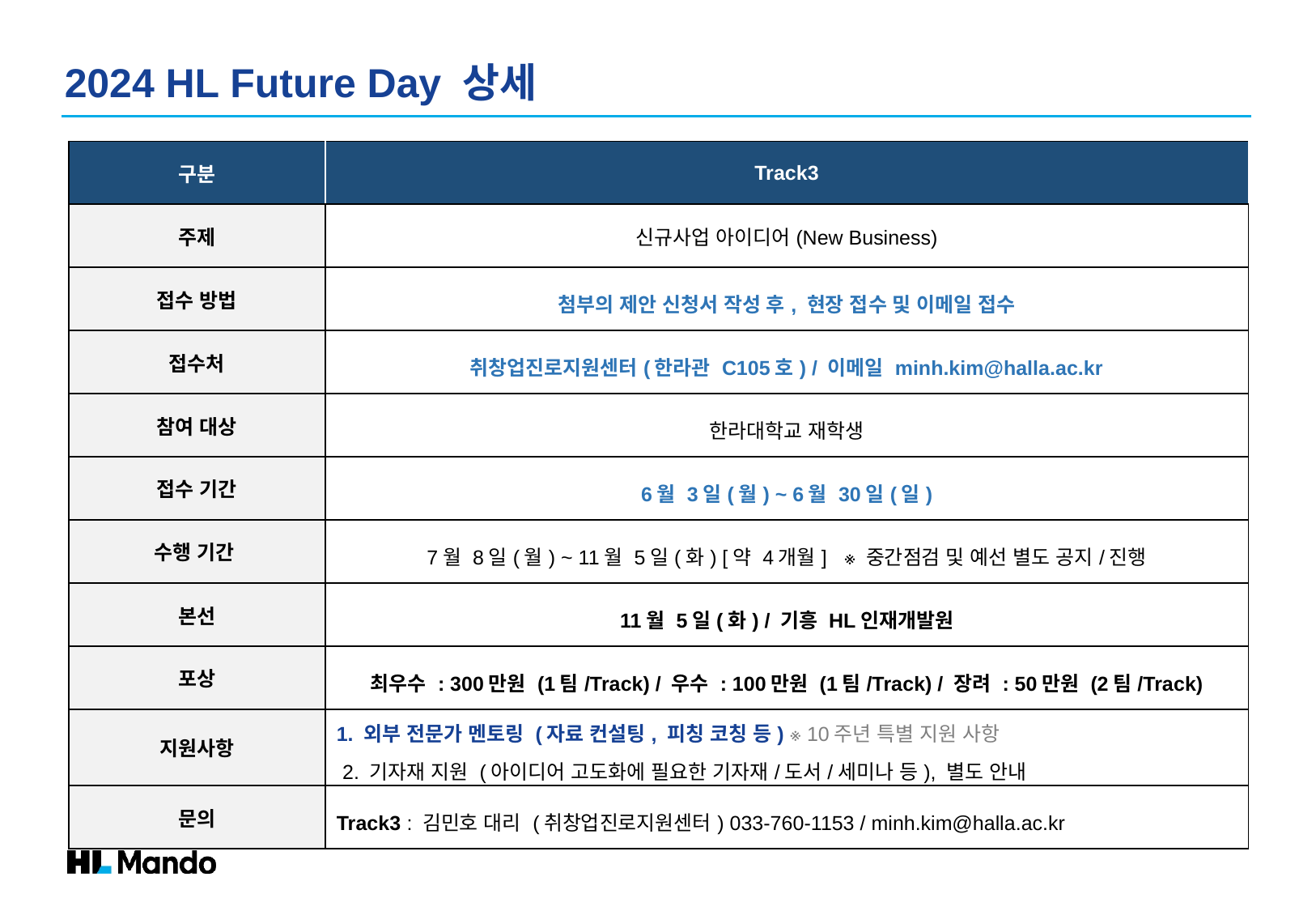

2024 HL Future Day 상세
| 구분 | Track3 |
| --- | --- |
| 주제 | 신규사업 아이디어(New Business) |
| 접수 방법 | 첨부의 제안 신청서 작성 후, 현장 접수 및 이메일 접수 |
| 접수처 | 취창업진로지원센터(한라관 C105호) / 이메일 minh.kim@halla.ac.kr |
| 참여 대상 | 한라대학교 재학생 |
| 접수 기간 | 6월 3일(월) ~ 6월 30일(일) |
| 수행 기간 | 7월 8일(월) ~ 11월 5일(화) [약 4개월] ※ 중간점검 및 예선 별도 공지/진행 |
| 본선 | 11월 5일(화) / 기흥 HL인재개발원 |
| 포상 | 최우수 : 300만원 (1팀/Track) / 우수 : 100만원 (1팀/Track) / 장려 : 50만원 (2팀/Track) |
| 지원사항 | 1. 외부 전문가 멘토링 (자료 컨설팅, 피칭 코칭 등) ※ 10주년 특별 지원 사항 2. 기자재 지원 (아이디어 고도화에 필요한 기자재/도서/세미나 등), 별도 안내 |
| 문의 | Track3 : 김민호 대리 (취창업진로지원센터) 033-760-1153 / minh.kim@halla.ac.kr |